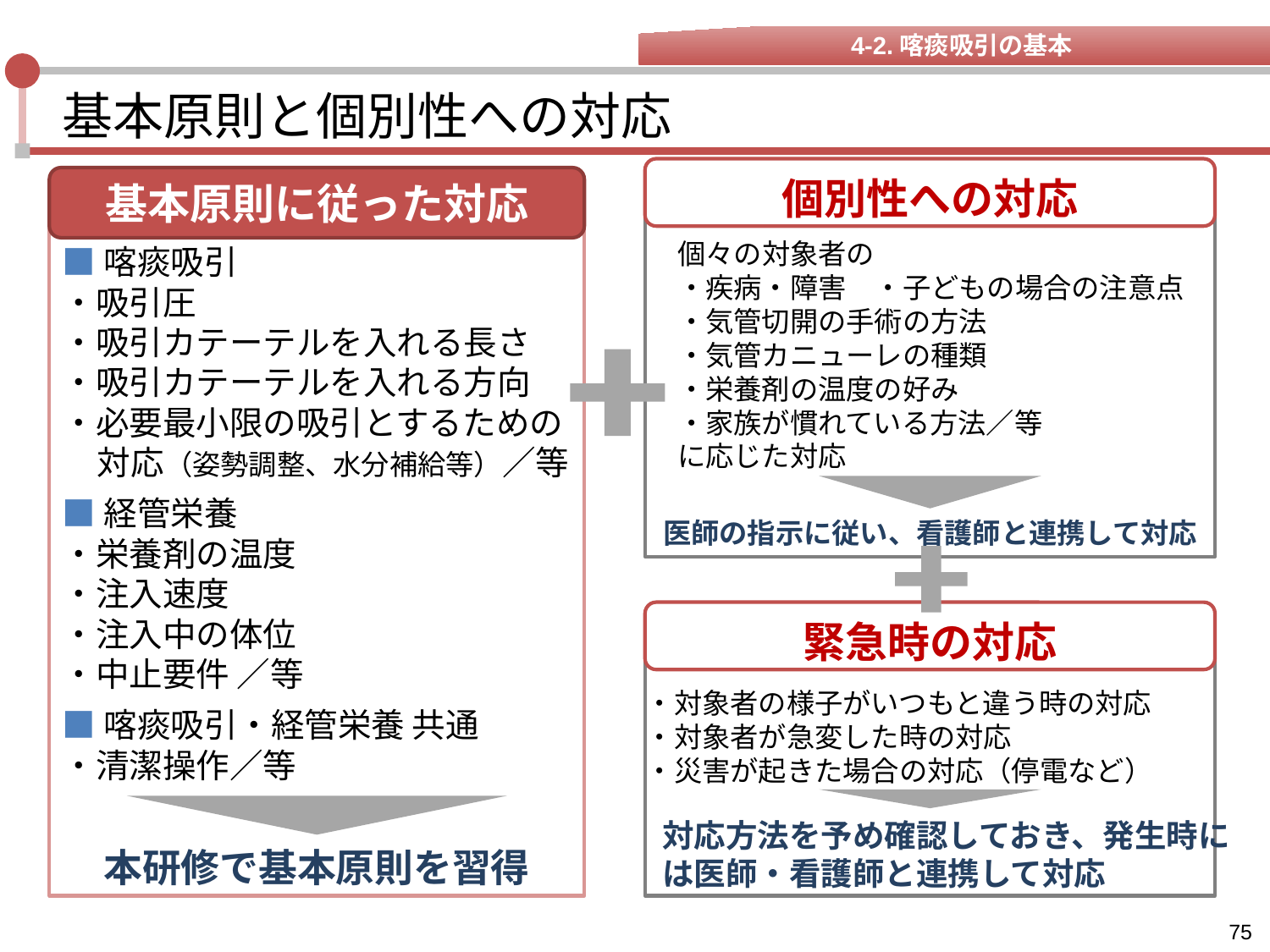

4-2.喀痰吸引の基本
# 基本原則と個別性への対応
個別性への対応
基本原則に従った対応

個々の対象者の
・疾病・障害　・子どもの場合の注意点
・気管切開の手術の方法
・気管カニューレの種類
・栄養剤の温度の好み
・家族が慣れている方法／等
に応じた対応
■喀痰吸引
・吸引圧
・吸引カテーテルを入れる長さ
・吸引カテーテルを入れる方向
・必要最小限の吸引とするための対応（姿勢調整、水分補給等）／等
■経管栄養
・栄養剤の温度
・注入速度
・注入中の体位
・中止要件 ／等
■喀痰吸引・経管栄養 共通
・清潔操作／等

医師の指示に従い、看護師と連携して対応

緊急時の対応

・対象者の様子がいつもと違う時の対応
・対象者が急変した時の対応
・災害が起きた場合の対応（停電など）

対応方法を予め確認しておき、発生時には医師・看護師と連携して対応
本研修で基本原則を習得
75